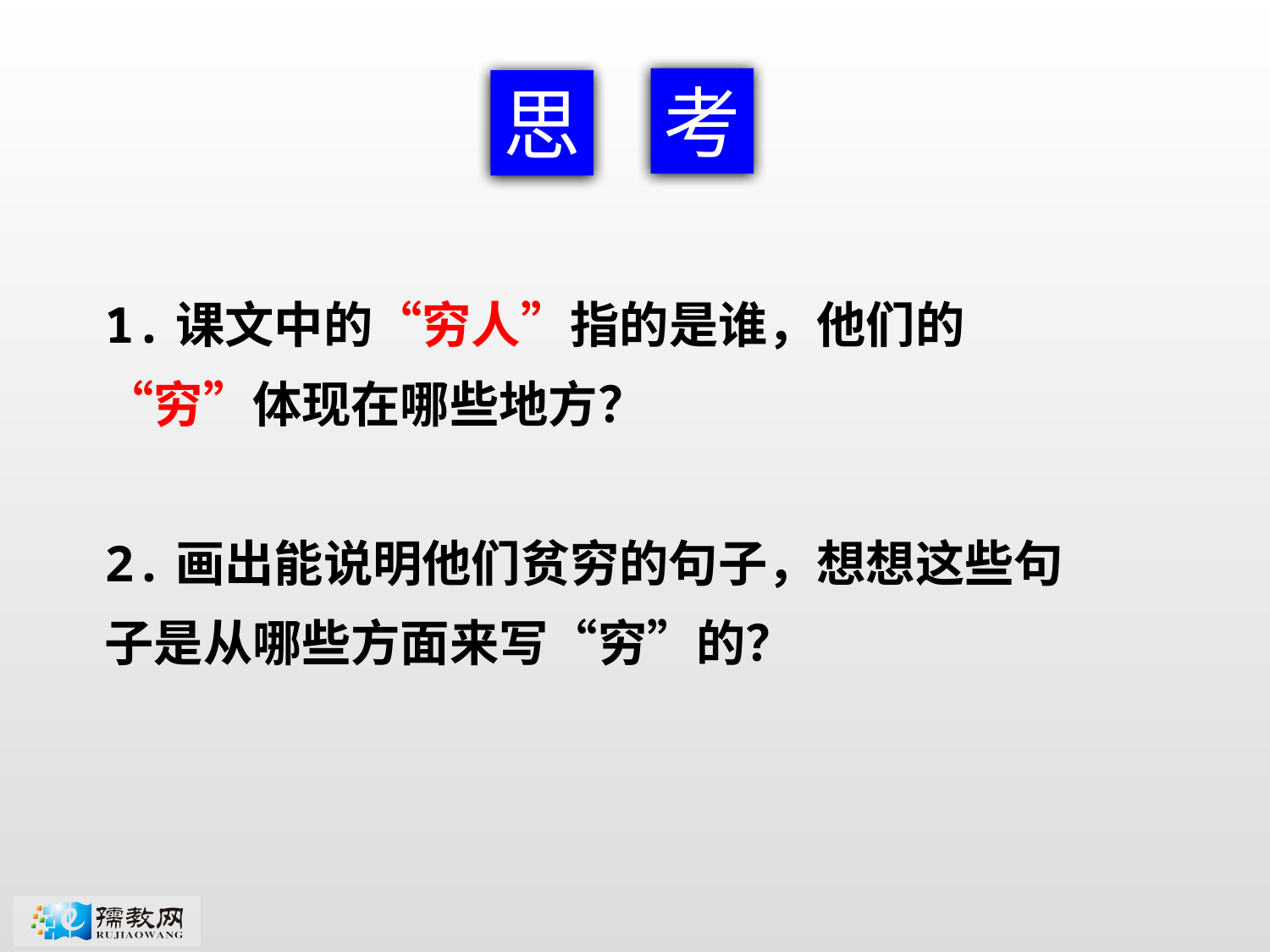

考
思
1.课文中的“穷人”指的是谁，他们的“穷”体现在哪些地方？
2.画出能说明他们贫穷的句子，想想这些句子是从哪些方面来写“穷”的？